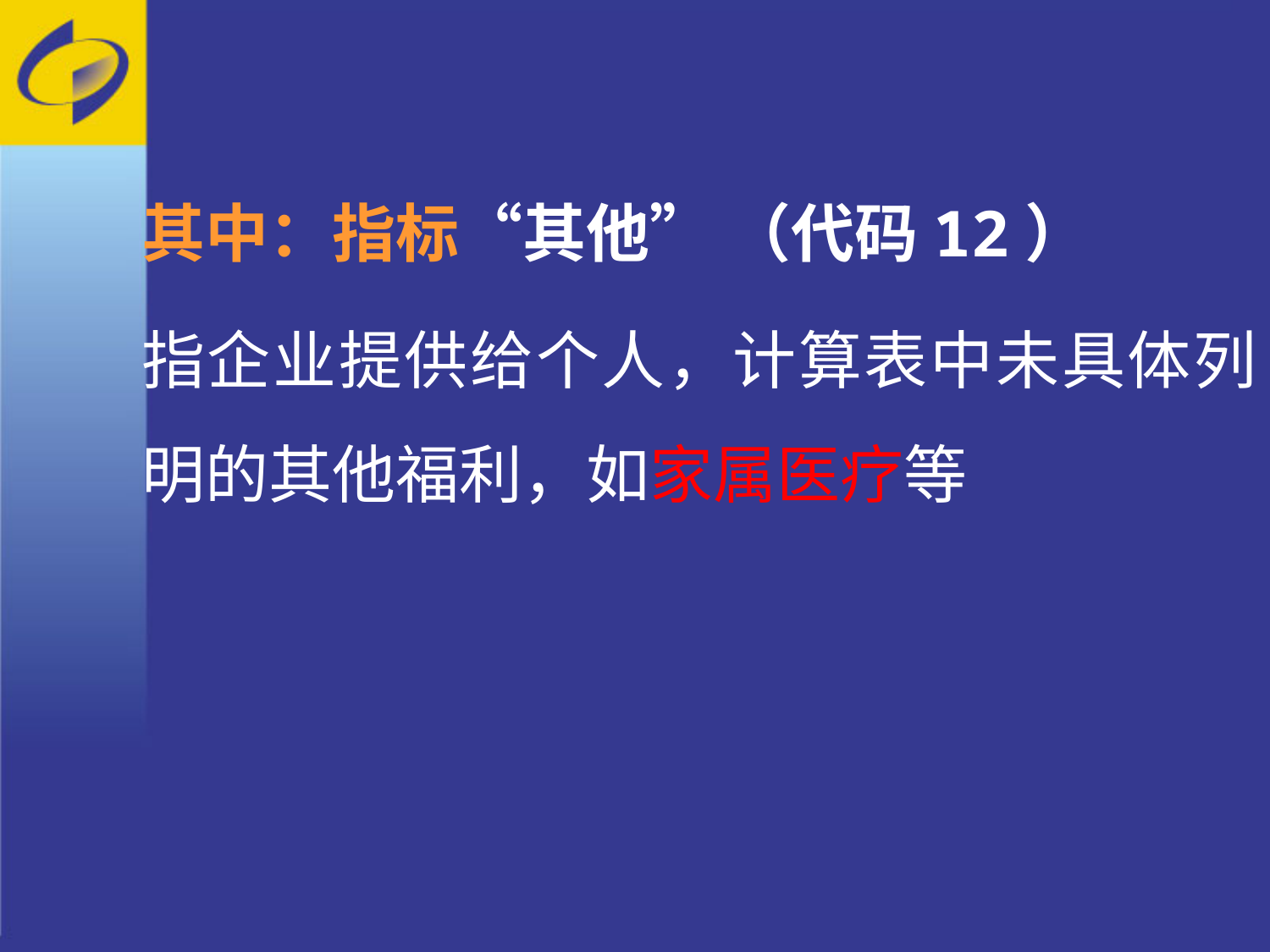

其中：指标“其他” （代码12）
指企业提供给个人，计算表中未具体列明的其他福利，如家属医疗等